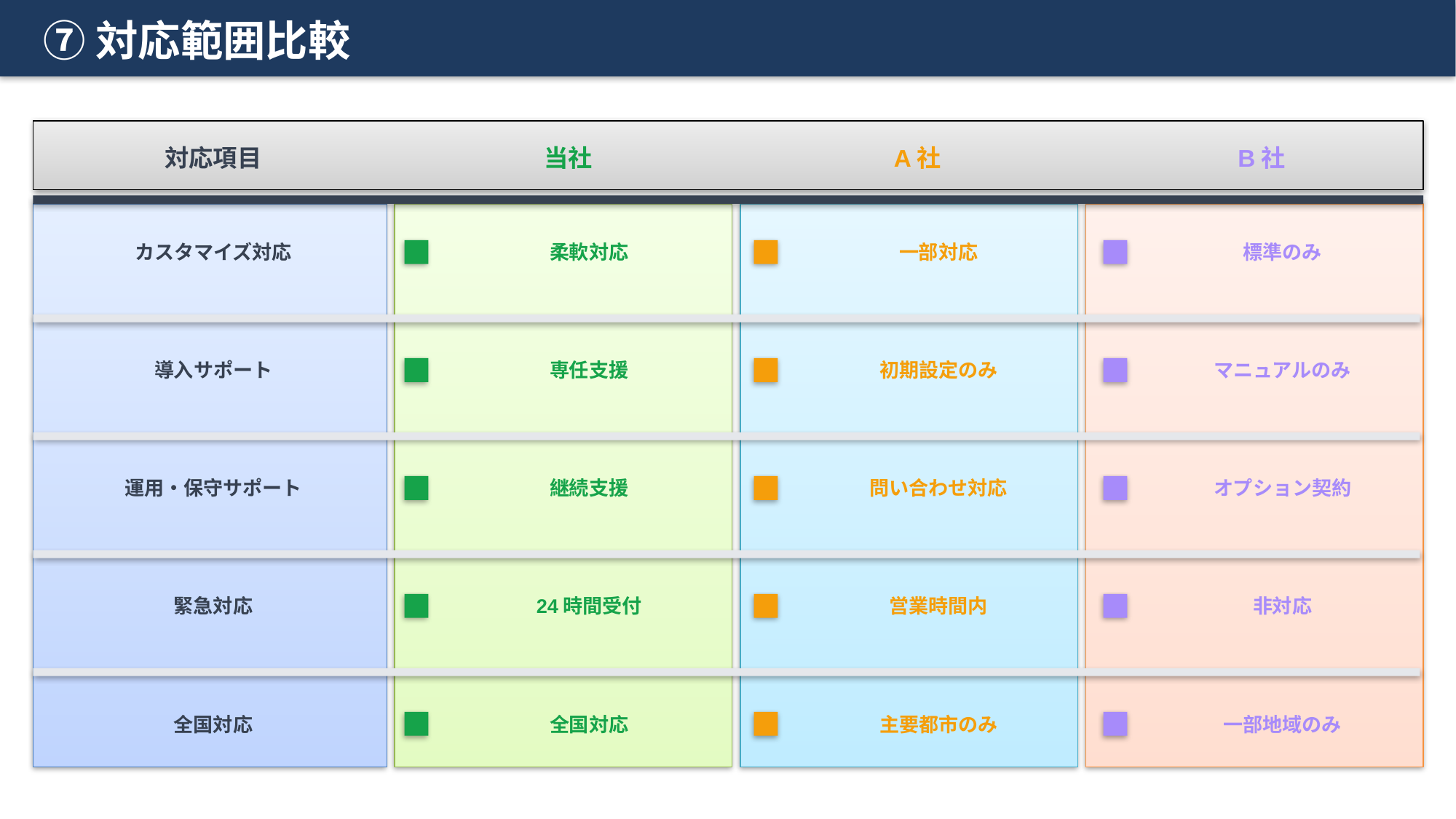

⑦対応範囲比較

対応項目
当社
A社
B社

カスタマイズ対応
柔軟対応
一部対応
標準のみ

導入サポート
専任支援
初期設定のみ
マニュアルのみ

運用・保守サポート
継続支援
問い合わせ対応
オプション契約

緊急対応
24時間受付
営業時間内
非対応

全国対応
全国対応
主要都市のみ
一部地域のみ